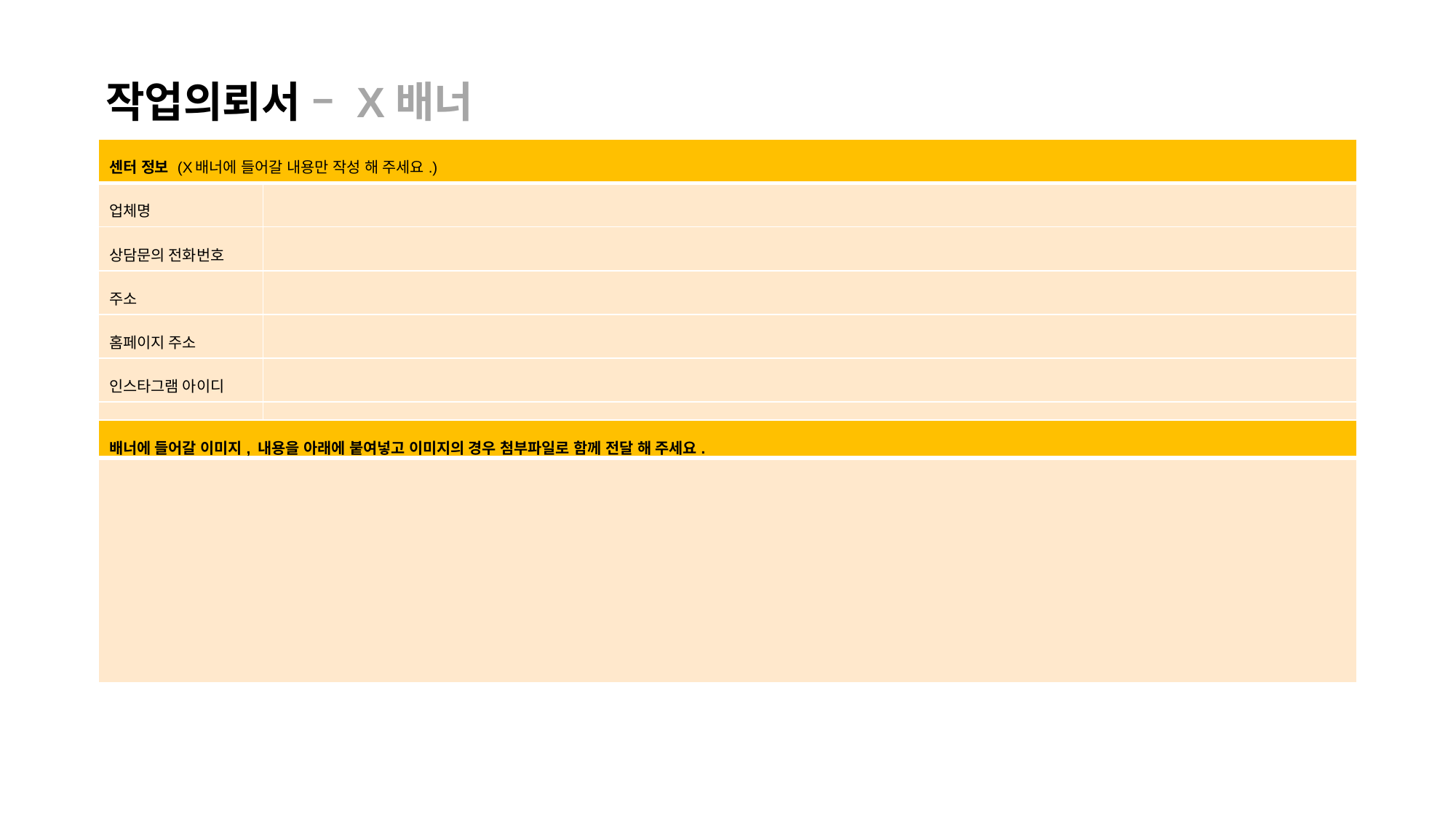

작업의뢰서 – X배너
| 센터 정보 (X배너에 들어갈 내용만 작성 해 주세요.) |  |
| --- | --- |
| 업체명 |  |
| 상담문의 전화번호 |  |
| 주소 |  |
| 홈페이지 주소 |  |
| 인스타그램 아이디 |  |
| 카카오채널 아이디 |  |
| 배너에 들어갈 이미지, 내용을 아래에 붙여넣고 이미지의 경우 첨부파일로 함께 전달 해 주세요. |
| --- |
|  |